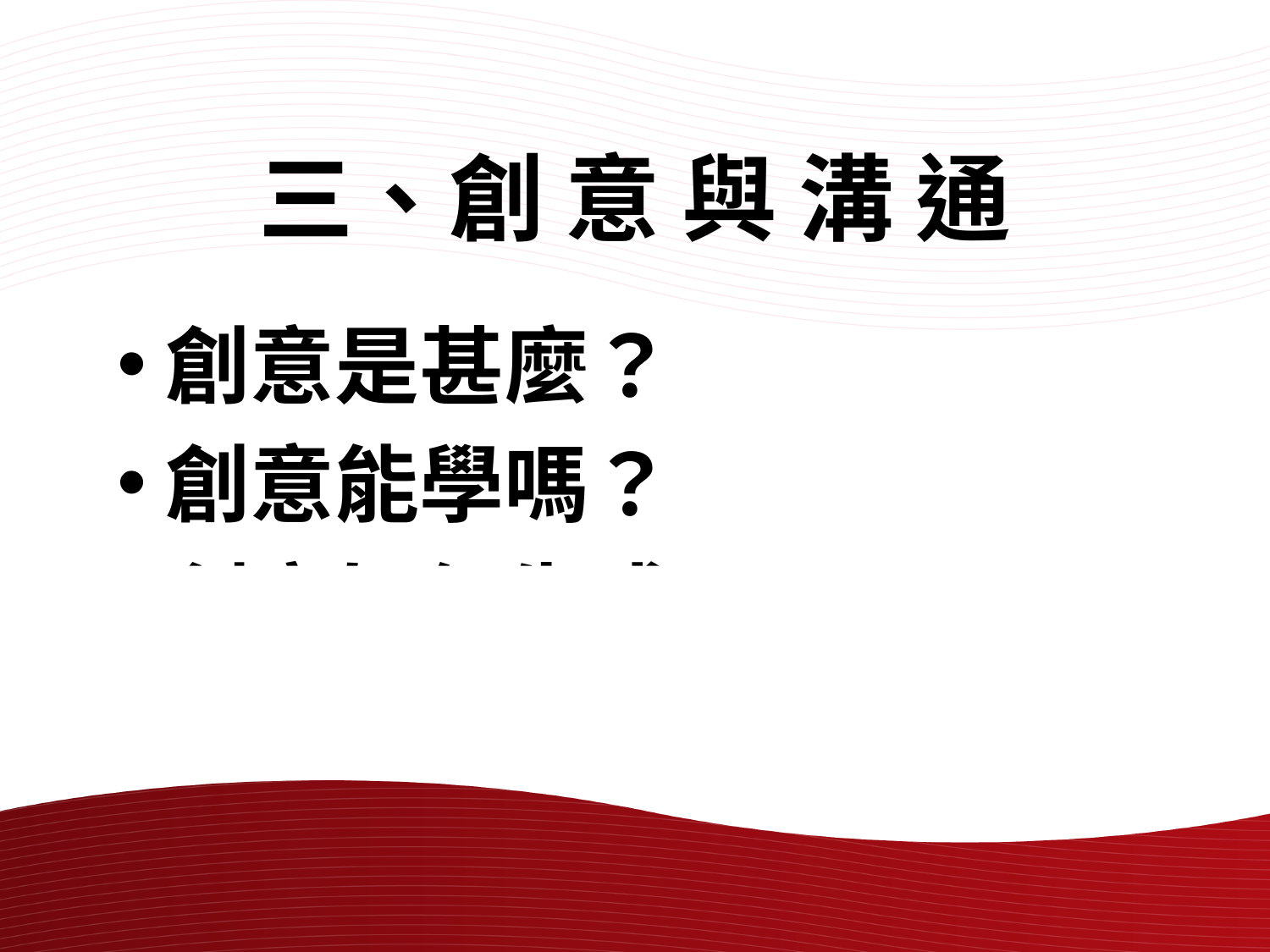

# 三、創 意 與 溝 通
創意是甚麼？
創意能學嗎？
創意如何生成？
如何能有源源不絕的創意？